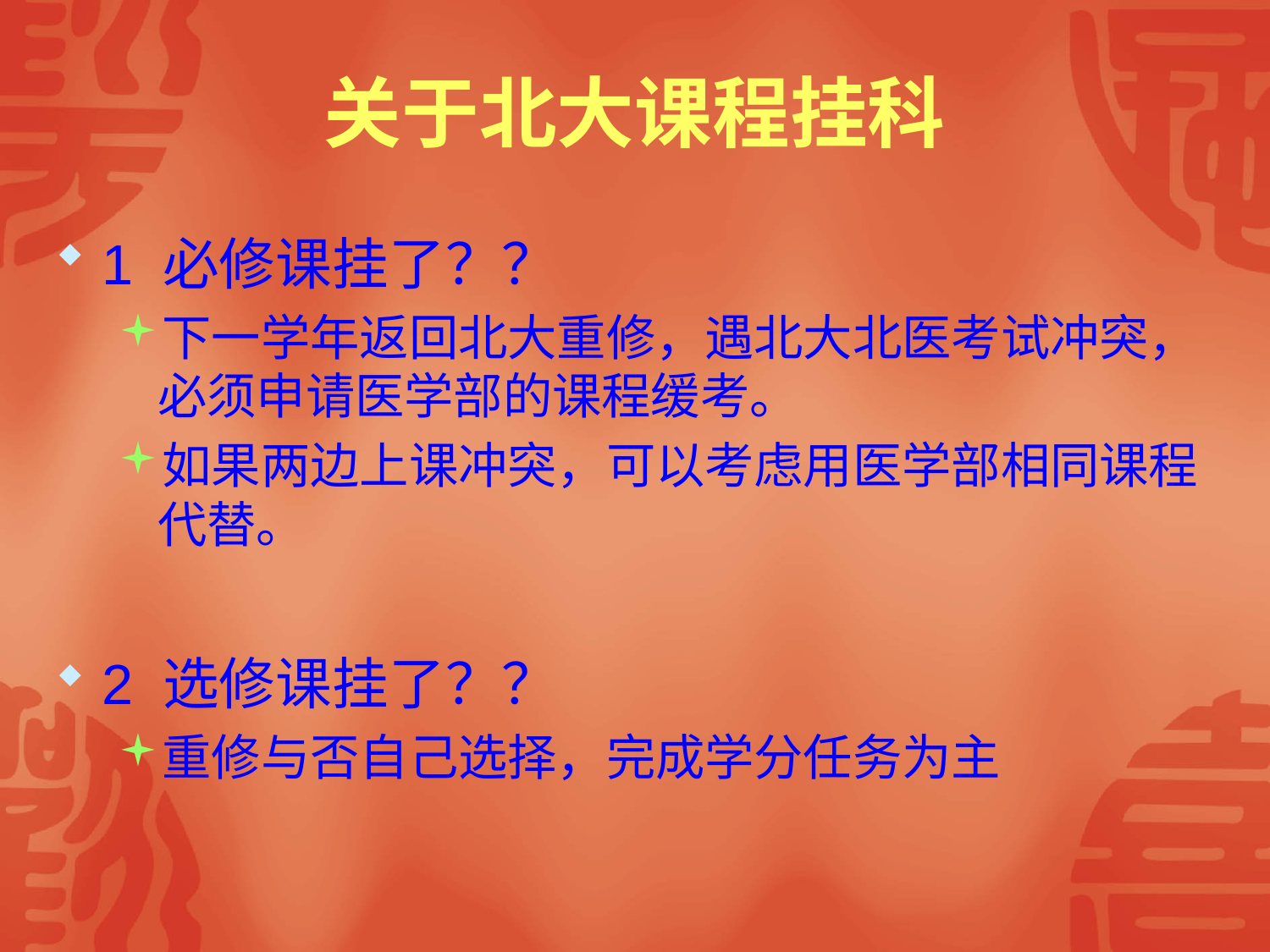

# 关于北大课程挂科
1 必修课挂了？？
下一学年返回北大重修，遇北大北医考试冲突，必须申请医学部的课程缓考。
如果两边上课冲突，可以考虑用医学部相同课程代替。

2 选修课挂了？？
重修与否自己选择，完成学分任务为主